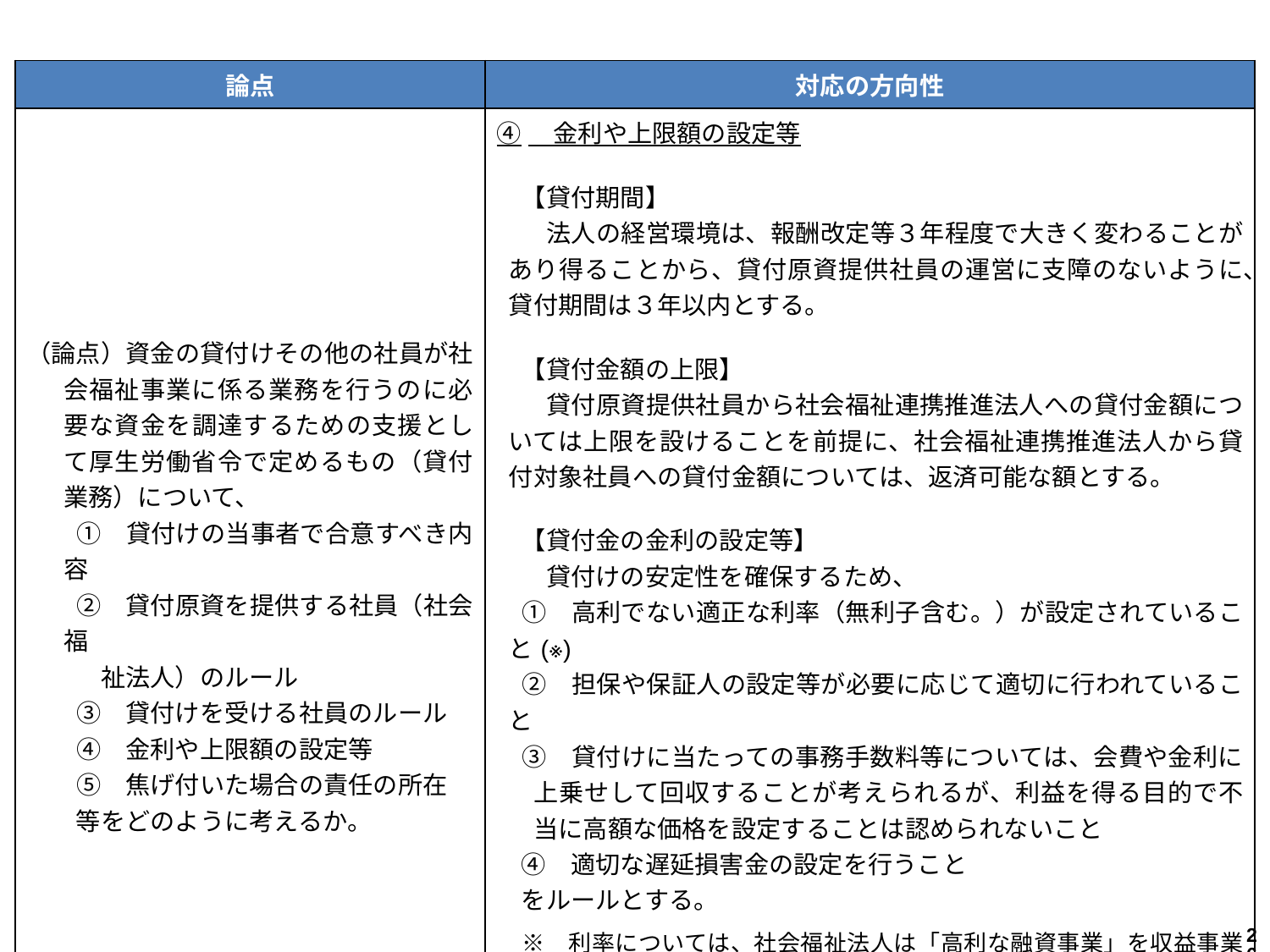

| 論点 | 対応の方向性 |
| --- | --- |
| （論点）資金の貸付けその他の社員が社会福祉事業に係る業務を行うのに必要な資金を調達するための支援として厚生労働省令で定めるもの（貸付業務）について、 　　①　貸付けの当事者で合意すべき内容 　　②　貸付原資を提供する社員（社会福 　　　祉法人）のルール 　　③　貸付けを受ける社員のルール 　　④　金利や上限額の設定等 　　⑤　焦げ付いた場合の責任の所在 　　等をどのように考えるか。 | ④　金利や上限額の設定等 　【貸付期間】 　　法人の経営環境は、報酬改定等３年程度で大きく変わることがあり得ることから、貸付原資提供社員の運営に支障のないように、貸付期間は３年以内とする。 　【貸付金額の上限】 　　貸付原資提供社員から社会福祉連携推進法人への貸付金額については上限を設けることを前提に、社会福祉連携推進法人から貸付対象社員への貸付金額については、返済可能な額とする。 　【貸付金の金利の設定等】 　　貸付けの安定性を確保するため、 　①　高利でない適正な利率（無利子含む。）が設定されていること(※) 　②　担保や保証人の設定等が必要に応じて適切に行われていること 　③　貸付けに当たっての事務手数料等については、会費や金利に上乗せして回収することが考えられるが、利益を得る目的で不当に高額な価格を設定することは認められないこと 　④　適切な遅延損害金の設定を行うこと 　をルールとする。 　※　利率については、社会福祉法人は「高利な融資事業」を収益事業として行うことができないことを踏まえることが必要。 　　　 貸付原資提供社員から社会福祉連携推進法人への貸付けの利率と揃えることは不要。 |
26